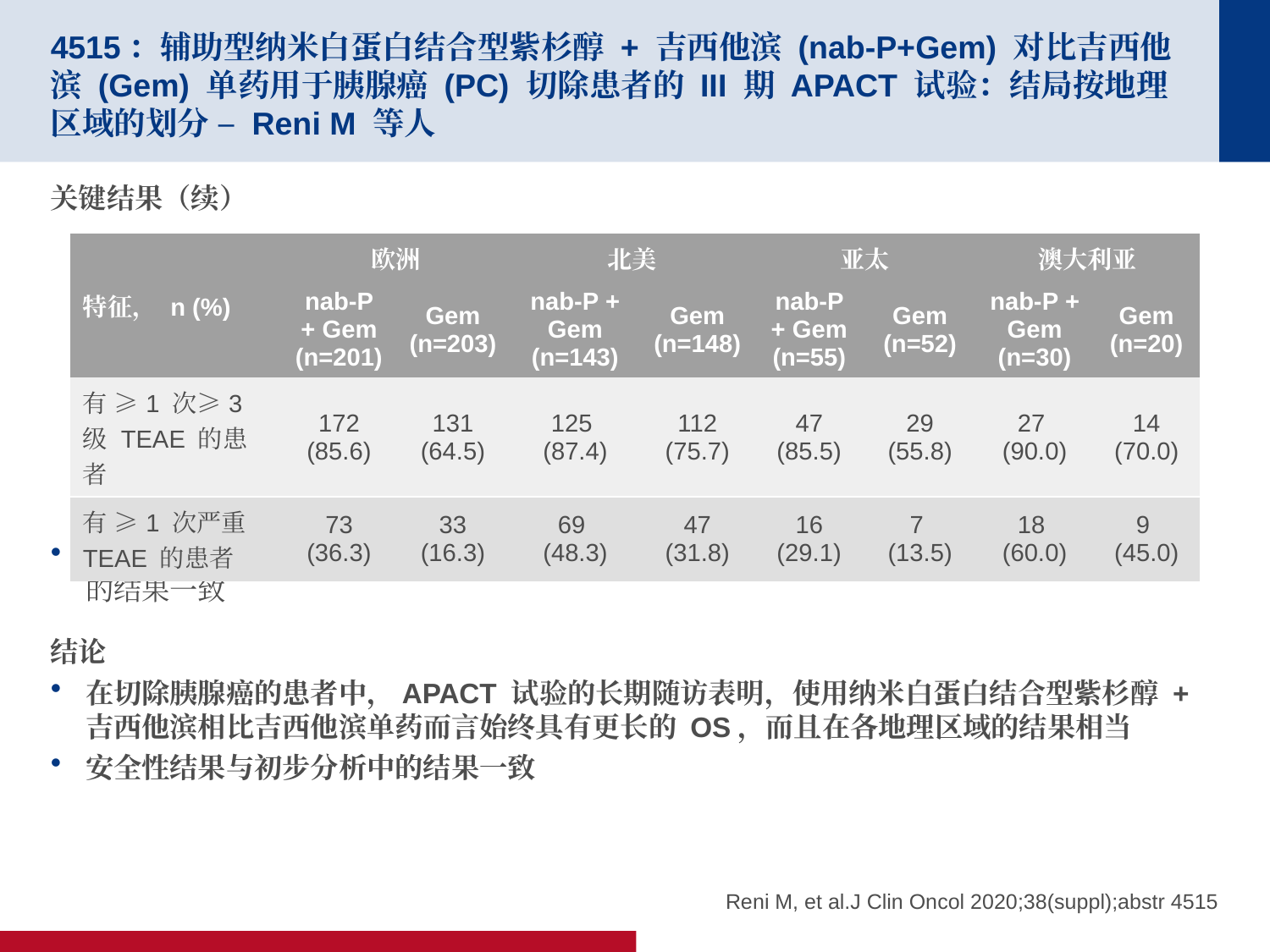

# 4515：辅助型纳米白蛋白结合型紫杉醇 + 吉西他滨 (nab-P+Gem) 对比吉西他滨 (Gem) 单药用于胰腺癌 (PC) 切除患者的 III 期 APACT 试验：结局按地理区域的划分 – Reni M 等人
关键结果（续）
安全性结果，包括区域分析中的 ≥3 级血液学和非血液学 TEAE，与在整个 ITT 人群中的结果一致
结论
在切除胰腺癌的患者中，APACT 试验的长期随访表明，使用纳米白蛋白结合型紫杉醇 + 吉西他滨相比吉西他滨单药而言始终具有更长的 OS，而且在各地理区域的结果相当
安全性结果与初步分析中的结果一致
| 特征， n (%) | 欧洲 |  | 北美 |  | 亚太 |  | 澳大利亚 |  |
| --- | --- | --- | --- | --- | --- | --- | --- | --- |
|  | nab-P + Gem (n=201) | Gem (n=203) | nab-P + Gem (n=143) | Gem (n=148) | nab-P + Gem (n=55) | Gem (n=52) | nab-P + Gem (n=30) | Gem (n=20) |
| 有 ≥1 次≥3 级 TEAE 的患者 | 172 (85.6) | 131 (64.5) | 125 (87.4) | 112 (75.7) | 47 (85.5) | 29 (55.8) | 27 (90.0) | 14 (70.0) |
| 有 ≥1 次严重 TEAE 的患者 | 73 (36.3) | 33 (16.3) | 69 (48.3) | 47 (31.8) | 16 (29.1) | 7 (13.5) | 18 (60.0) | 9 (45.0) |
Reni M, et al.J Clin Oncol 2020;38(suppl);abstr 4515